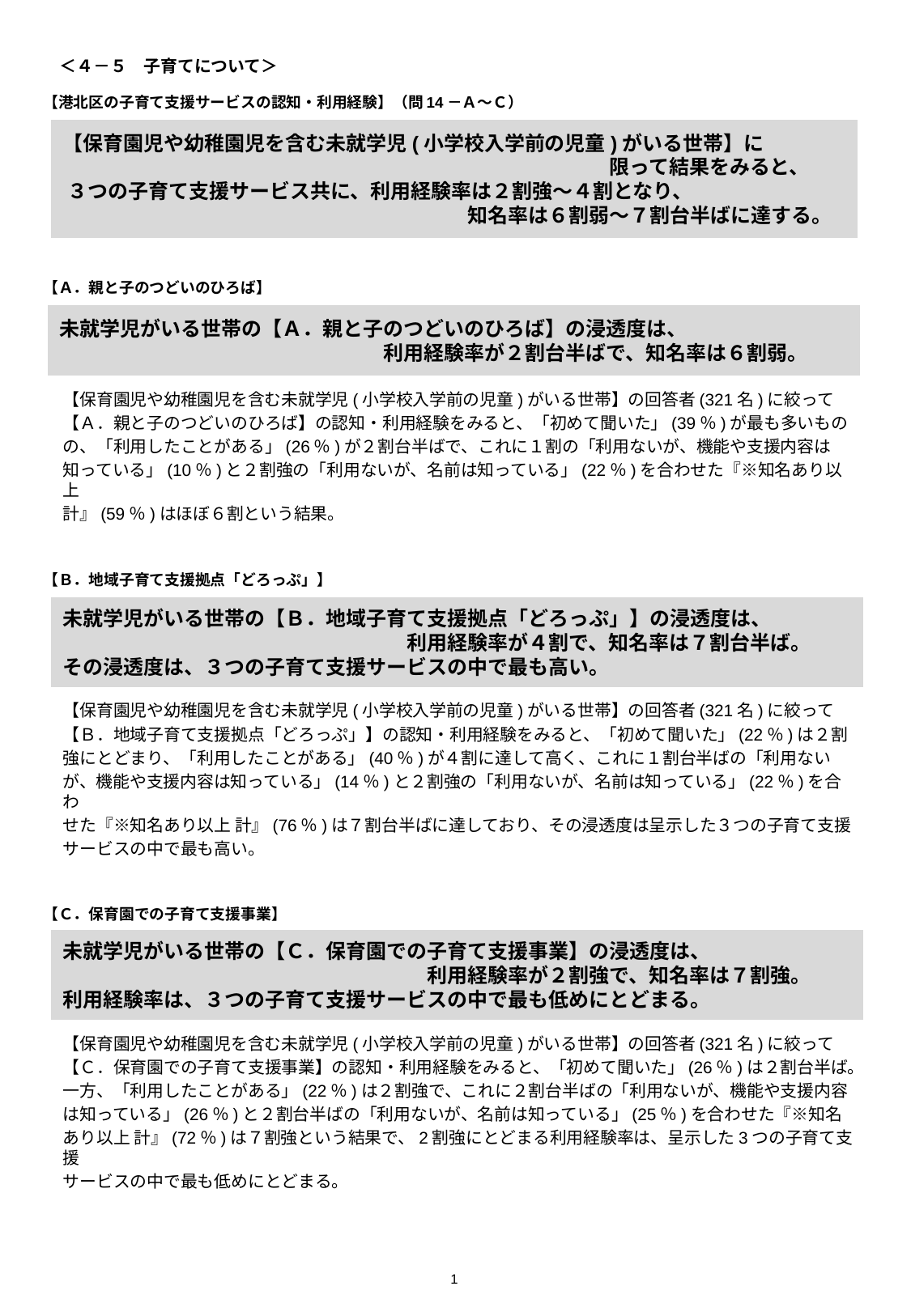

＜４－５　子育てについて＞
【港北区の子育て支援サービスの認知・利用経験】（問14－Ａ～Ｃ）
# 【保育園児や幼稚園児を含む未就学児(小学校入学前の児童)がいる世帯】に 　　　　　　　　　　　　　　　　　　　　　　　　　　　限って結果をみると、 ３つの子育て支援サービス共に、利用経験率は２割強～４割となり、 　　　　　　　　　　　　　　　　　　　　知名率は６割弱～７割台半ばに達する。
【Ａ．親と子のつどいのひろば】
未就学児がいる世帯の【Ａ．親と子のつどいのひろば】の浸透度は、
　　　　　　　　　　　　　　　　利用経験率が２割台半ばで、知名率は６割弱。
【保育園児や幼稚園児を含む未就学児(小学校入学前の児童)がいる世帯】の回答者(321名)に絞って
【Ａ．親と子のつどいのひろば】の認知・利用経験をみると、「初めて聞いた」(39％)が最も多いもの
の、「利用したことがある」(26％)が２割台半ばで、これに１割の「利用ないが、機能や支援内容は
知っている」(10％)と２割強の「利用ないが、名前は知っている」(22％)を合わせた『※知名あり以上
計』(59％)はほぼ６割という結果。
【Ｂ．地域子育て支援拠点「どろっぷ」】
未就学児がいる世帯の【Ｂ．地域子育て支援拠点「どろっぷ」】の浸透度は、
　　　　　　　　　　　　　　　　　利用経験率が４割で、知名率は７割台半ば。
その浸透度は、３つの子育て支援サービスの中で最も高い。
【保育園児や幼稚園児を含む未就学児(小学校入学前の児童)がいる世帯】の回答者(321名)に絞って
【Ｂ．地域子育て支援拠点「どろっぷ」】の認知・利用経験をみると、「初めて聞いた」(22％)は２割
強にとどまり、「利用したことがある」(40％)が４割に達して高く、これに１割台半ばの「利用ない
が、機能や支援内容は知っている」(14％)と２割強の「利用ないが、名前は知っている」(22％)を合わ
せた『※知名あり以上 計』(76％)は７割台半ばに達しており、その浸透度は呈示した３つの子育て支援
サービスの中で最も高い。
【Ｃ．保育園での子育て支援事業】
未就学児がいる世帯の【Ｃ．保育園での子育て支援事業】の浸透度は、
　　　　　　　　　　　　　　　　　　利用経験率が２割強で、知名率は７割強。
利用経験率は、３つの子育て支援サービスの中で最も低めにとどまる。
【保育園児や幼稚園児を含む未就学児(小学校入学前の児童)がいる世帯】の回答者(321名)に絞って
【Ｃ．保育園での子育て支援事業】の認知・利用経験をみると、「初めて聞いた」(26％)は２割台半ば。
一方、「利用したことがある」(22％)は２割強で、これに２割台半ばの「利用ないが、機能や支援内容
は知っている」(26％)と２割台半ばの「利用ないが、名前は知っている」(25％)を合わせた『※知名
あり以上 計』(72％)は７割強という結果で、2割強にとどまる利用経験率は、呈示した3つの子育て支援
サービスの中で最も低めにとどまる。
1